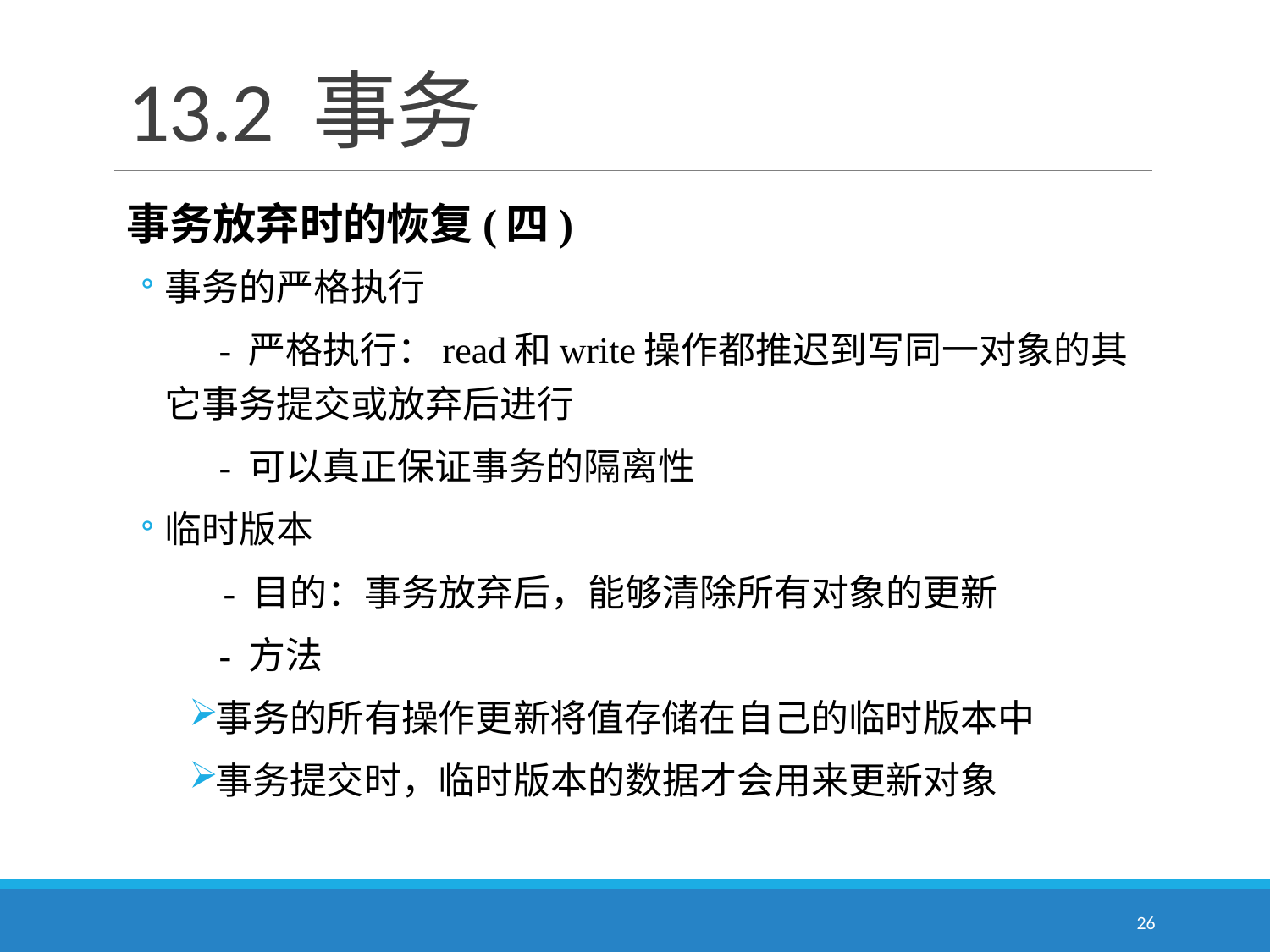

# 13.2 事务
事务放弃时的恢复(四)
事务的严格执行
　    - 严格执行：read和write操作都推迟到写同一对象的其它事务提交或放弃后进行
　    - 可以真正保证事务的隔离性
临时版本
　　- 目的：事务放弃后，能够清除所有对象的更新
　    - 方法
事务的所有操作更新将值存储在自己的临时版本中
事务提交时，临时版本的数据才会用来更新对象

26